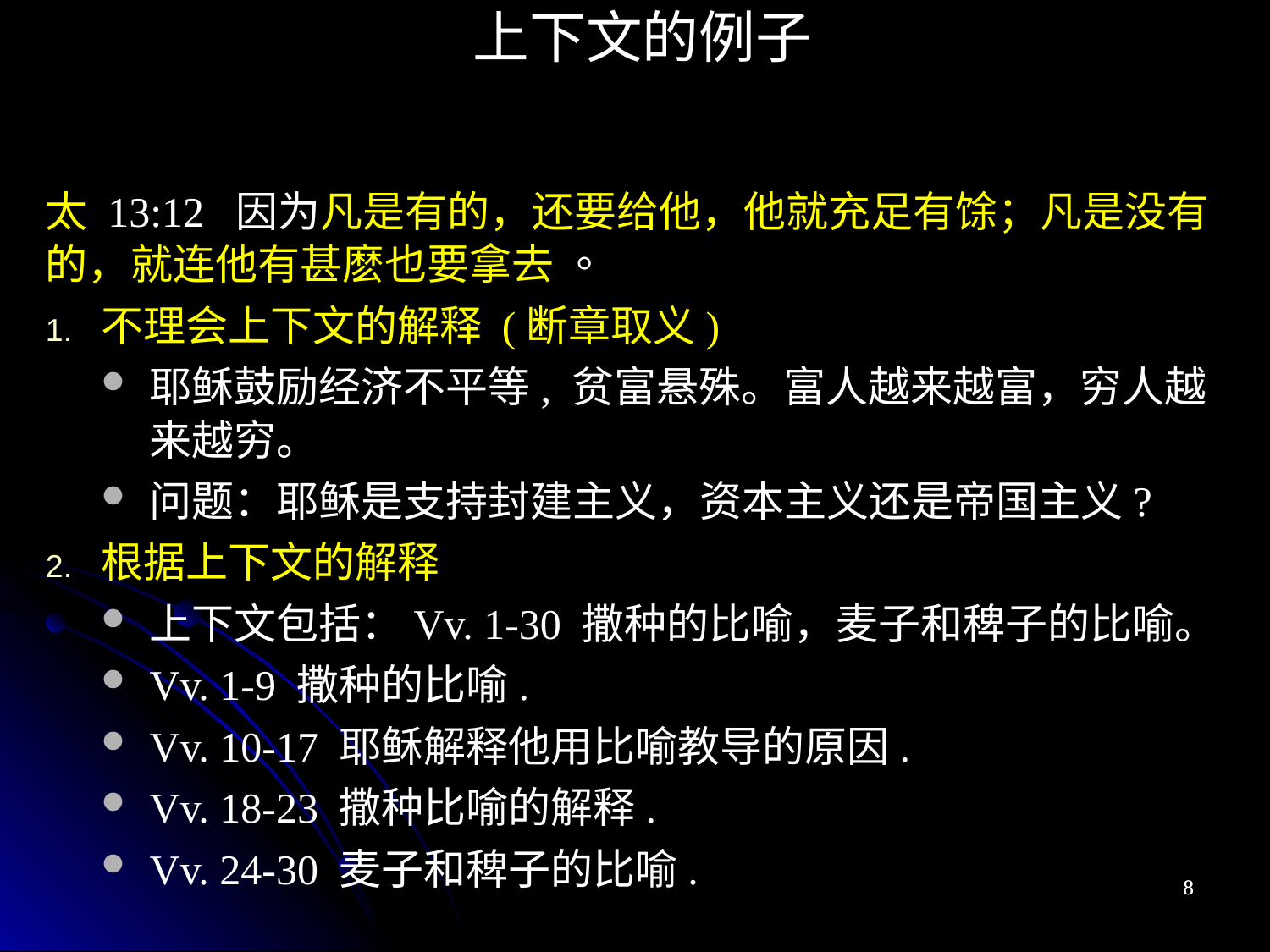

上下文的例子
太 13:12  因为凡是有的，还要给他，他就充足有馀；凡是没有的，就连他有甚麽也要拿去 。
不理会上下文的解释 (断章取义)
耶稣鼓励经济不平等, 贫富悬殊。富人越来越富，穷人越来越穷。
问题：耶稣是支持封建主义，资本主义还是帝国主义?
根据上下文的解释
上下文包括：Vv. 1-30 撒种的比喻，麦子和稗子的比喻。
Vv. 1-9 撒种的比喻.
Vv. 10-17 耶稣解释他用比喻教导的原因.
Vv. 18-23 撒种比喻的解释.
Vv. 24-30 麦子和稗子的比喻.
8
8